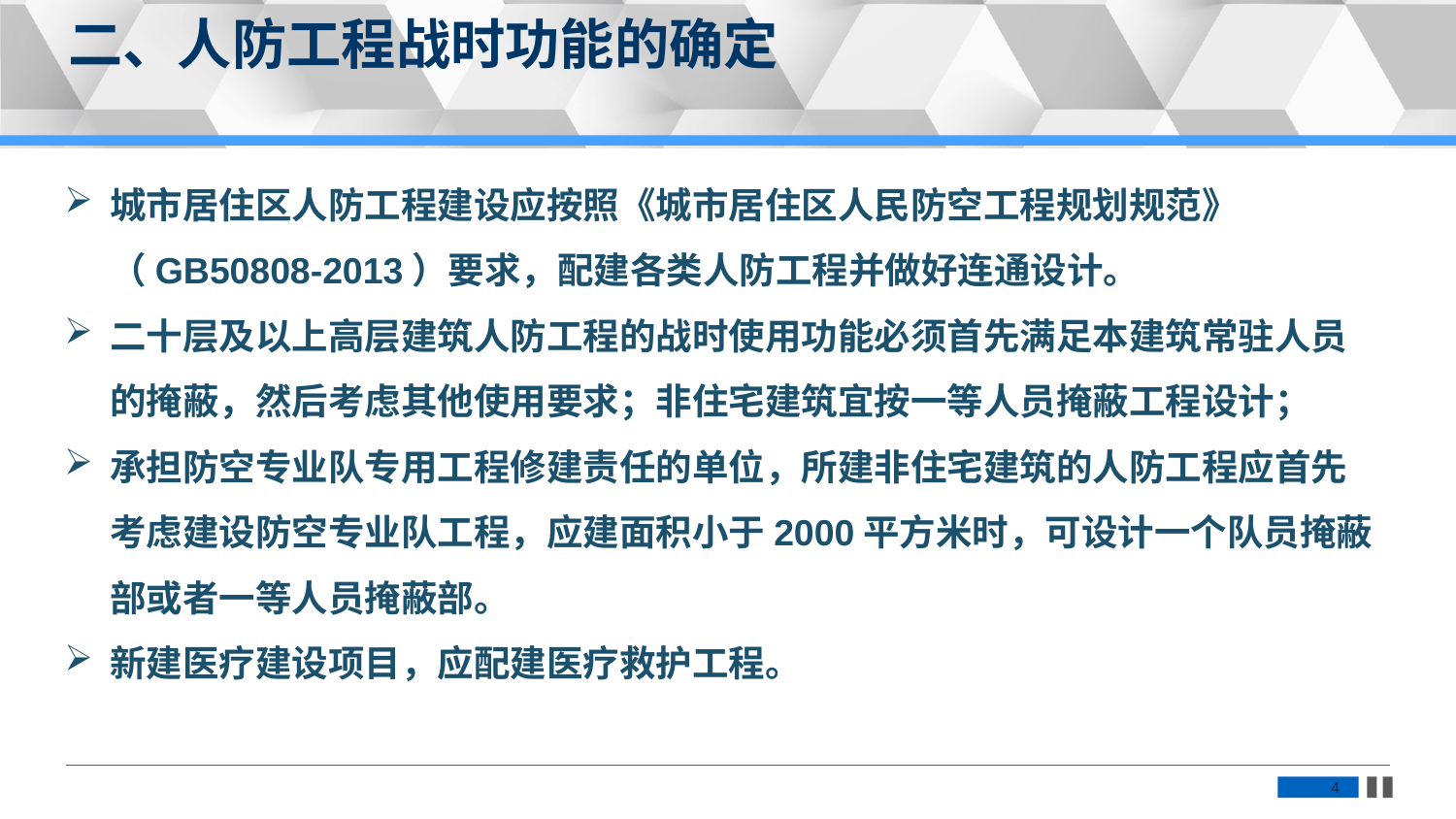

二、人防工程战时功能的确定
城市居住区人防工程建设应按照《城市居住区人民防空工程规划规范》（GB50808-2013）要求，配建各类人防工程并做好连通设计。
二十层及以上高层建筑人防工程的战时使用功能必须首先满足本建筑常驻人员的掩蔽，然后考虑其他使用要求；非住宅建筑宜按一等人员掩蔽工程设计；
承担防空专业队专用工程修建责任的单位，所建非住宅建筑的人防工程应首先考虑建设防空专业队工程，应建面积小于2000平方米时，可设计一个队员掩蔽部或者一等人员掩蔽部。
新建医疗建设项目，应配建医疗救护工程。
4